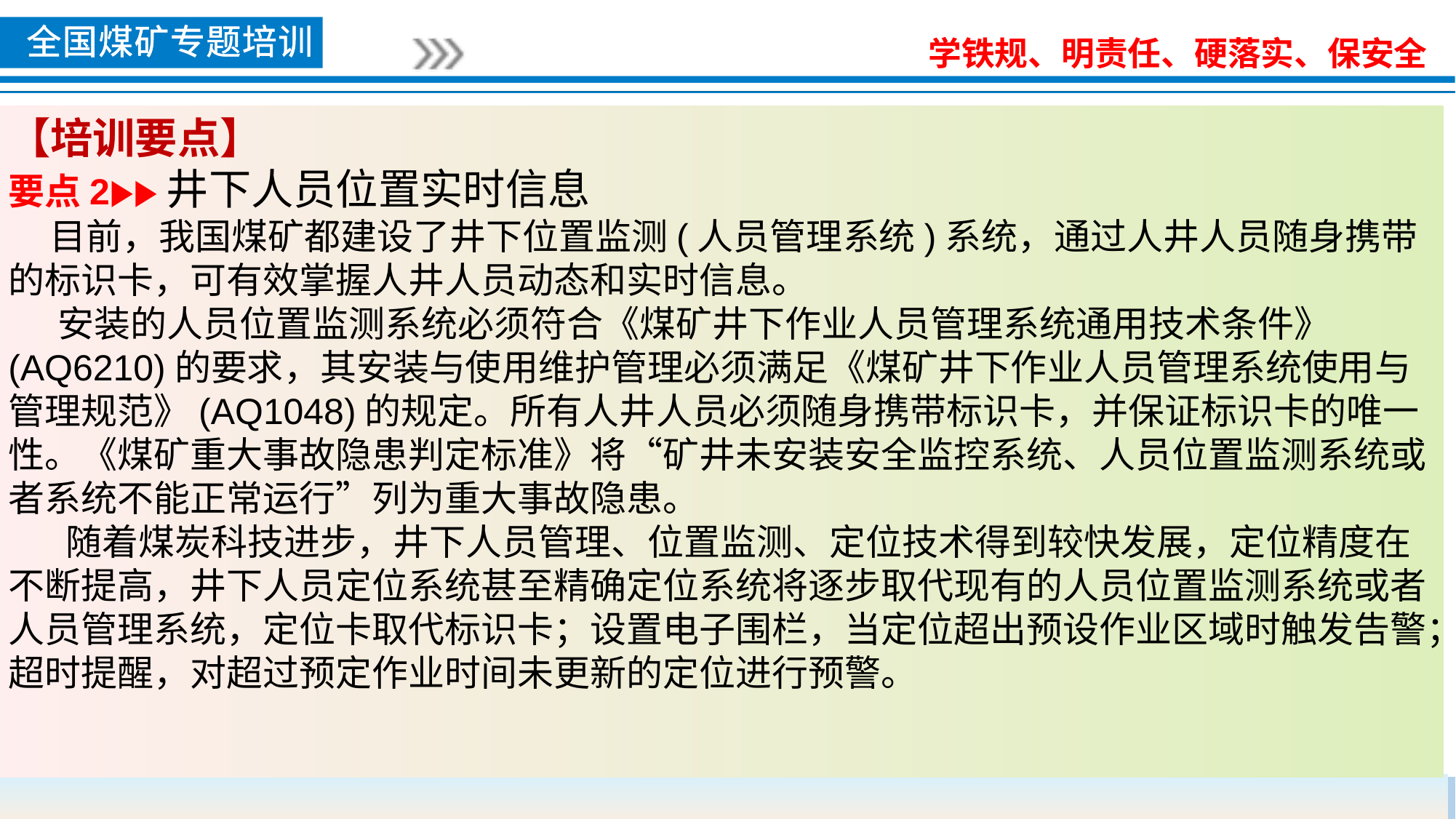

【培训要点】
要点2▶▶井下人员位置实时信息
    目前，我国煤矿都建设了井下位置监测(人员管理系统)系统，通过人井人员随身携带的标识卡，可有效掌握人井人员动态和实时信息。
     安装的人员位置监测系统必须符合《煤矿井下作业人员管理系统通用技术条件》(AQ6210)的要求，其安装与使用维护管理必须满足《煤矿井下作业人员管理系统使用与管理规范》(AQ1048)的规定。所有人井人员必须随身携带标识卡，并保证标识卡的唯一性。《煤矿重大事故隐患判定标准》将“矿井未安装安全监控系统、人员位置监测系统或者系统不能正常运行”列为重大事故隐患。
      随着煤炭科技进步，井下人员管理、位置监测、定位技术得到较快发展，定位精度在不断提高，井下人员定位系统甚至精确定位系统将逐步取代现有的人员位置监测系统或者人员管理系统，定位卡取代标识卡；设置电子围栏，当定位超出预设作业区域时触发告警；超时提醒，对超过预定作业时间未更新的定位进行预警。